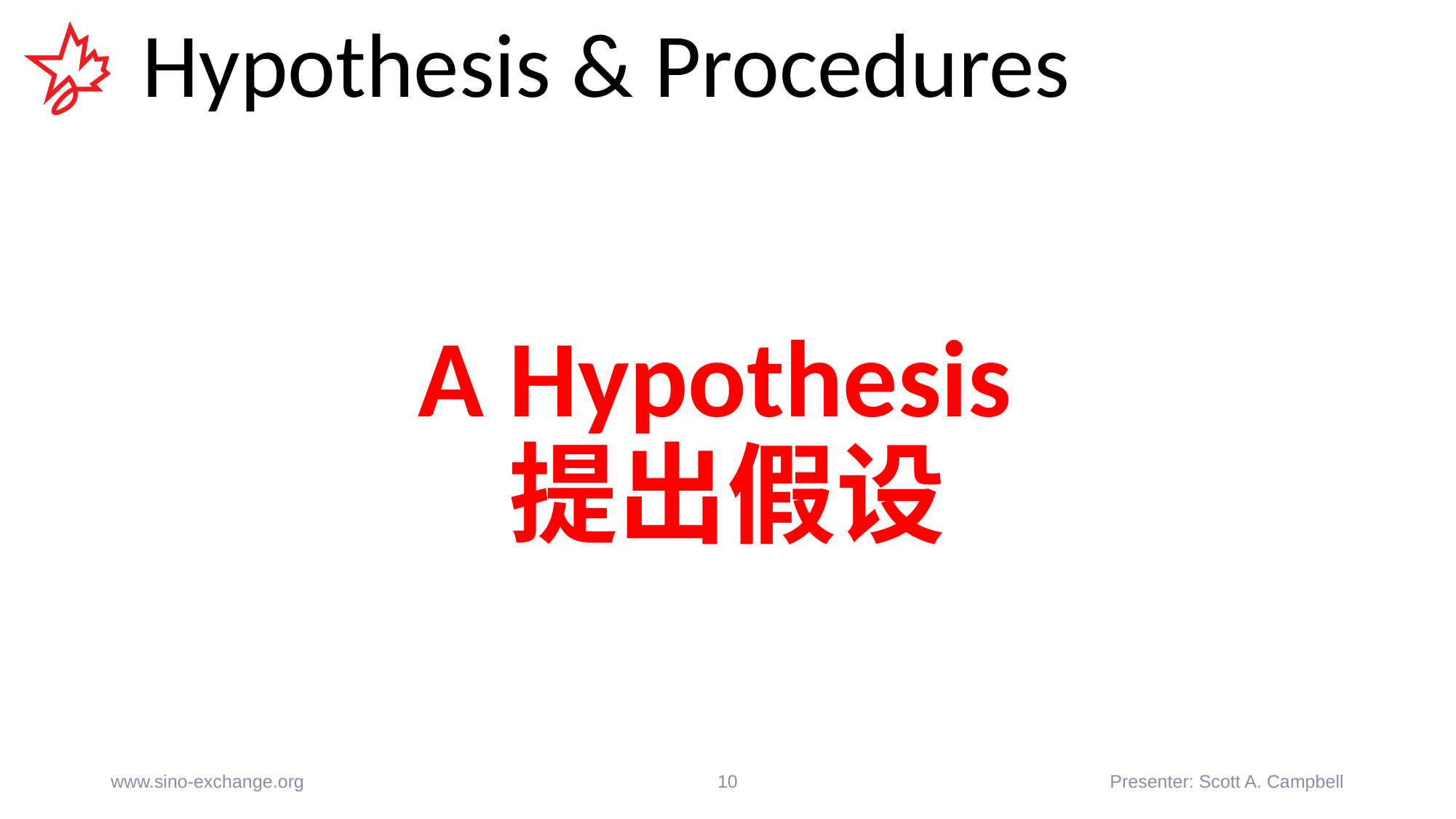

# Hypothesis & Procedures
A Hypothesis
提出假设
www.sino-exchange.org
10
Presenter: Scott A. Campbell